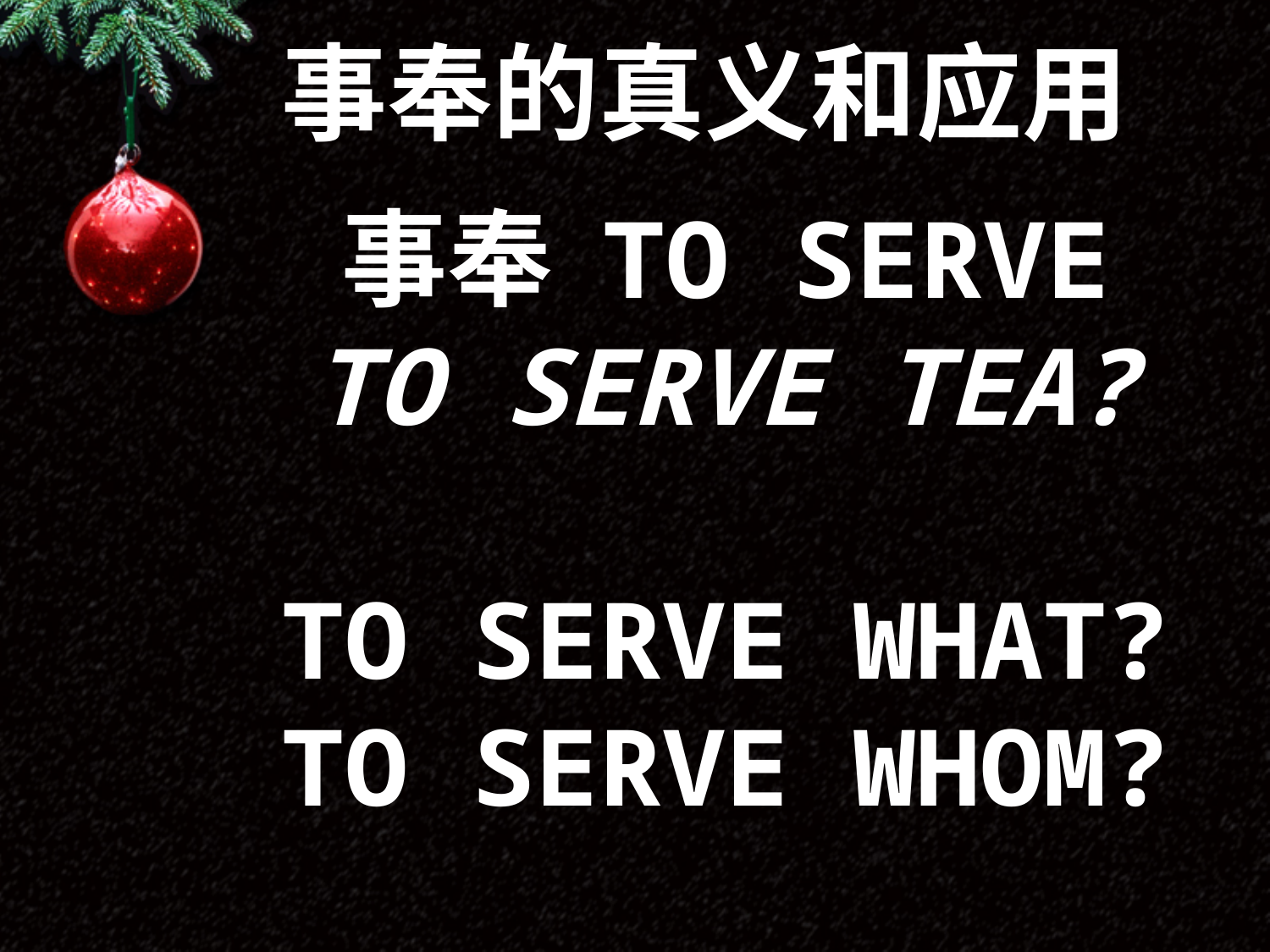

事奉的真义和应用
事奉 TO SERVE
TO SERVE TEA?

TO SERVE WHAT?
TO SERVE WHOM?